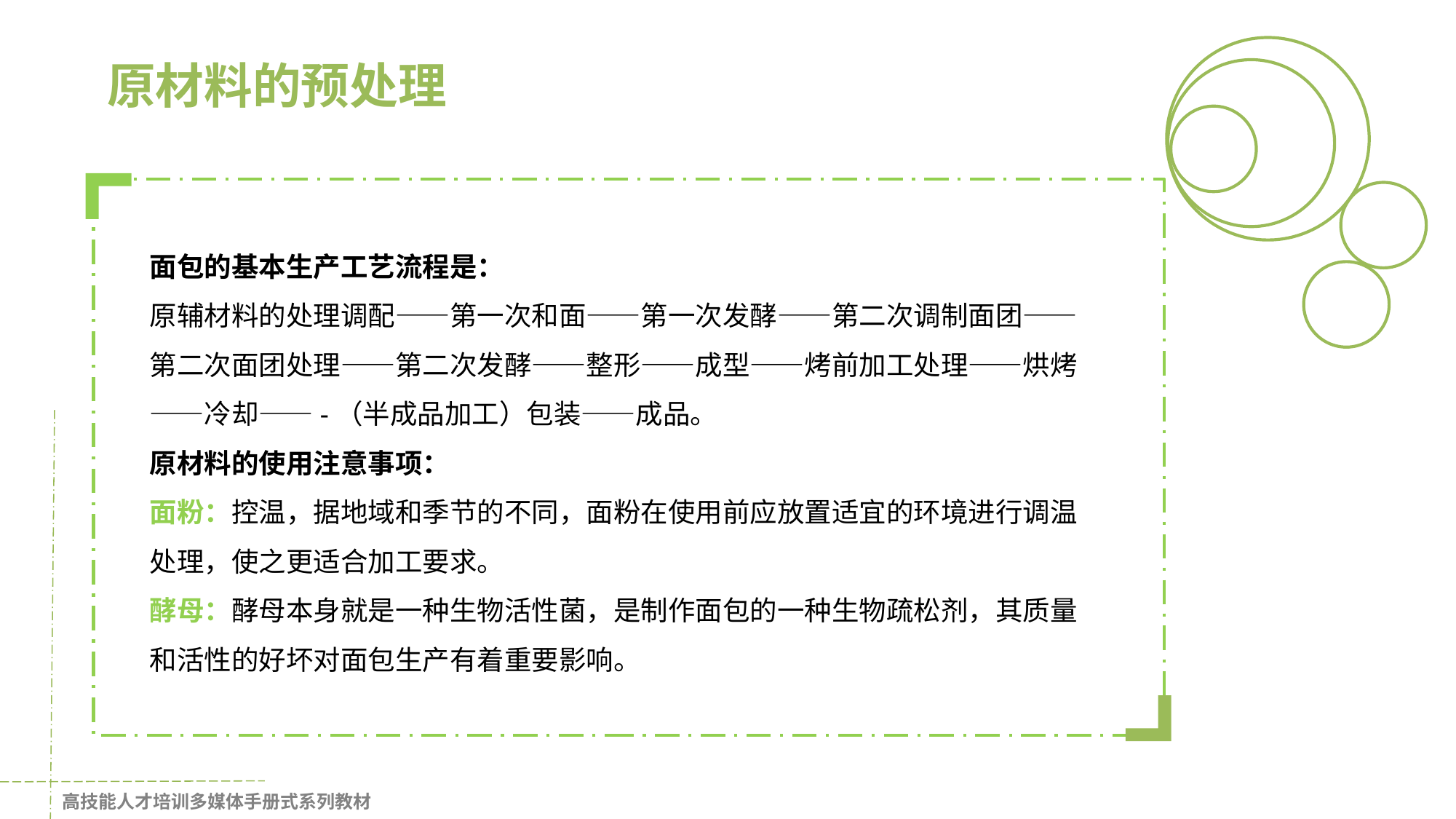

原材料的预处理

面包的基本生产工艺流程是：
原辅材料的处理调配——第一次和面——第一次发酵——第二次调制面团——第二次面团处理——第二次发酵——整形——成型——烤前加工处理——烘烤——冷却——-（半成品加工）包装——成品。
原材料的使用注意事项：
面粉：控温，据地域和季节的不同，面粉在使用前应放置适宜的环境进行调温处理，使之更适合加工要求。
酵母：酵母本身就是一种生物活性菌，是制作面包的一种生物疏松剂，其质量和活性的好坏对面包生产有着重要影响。